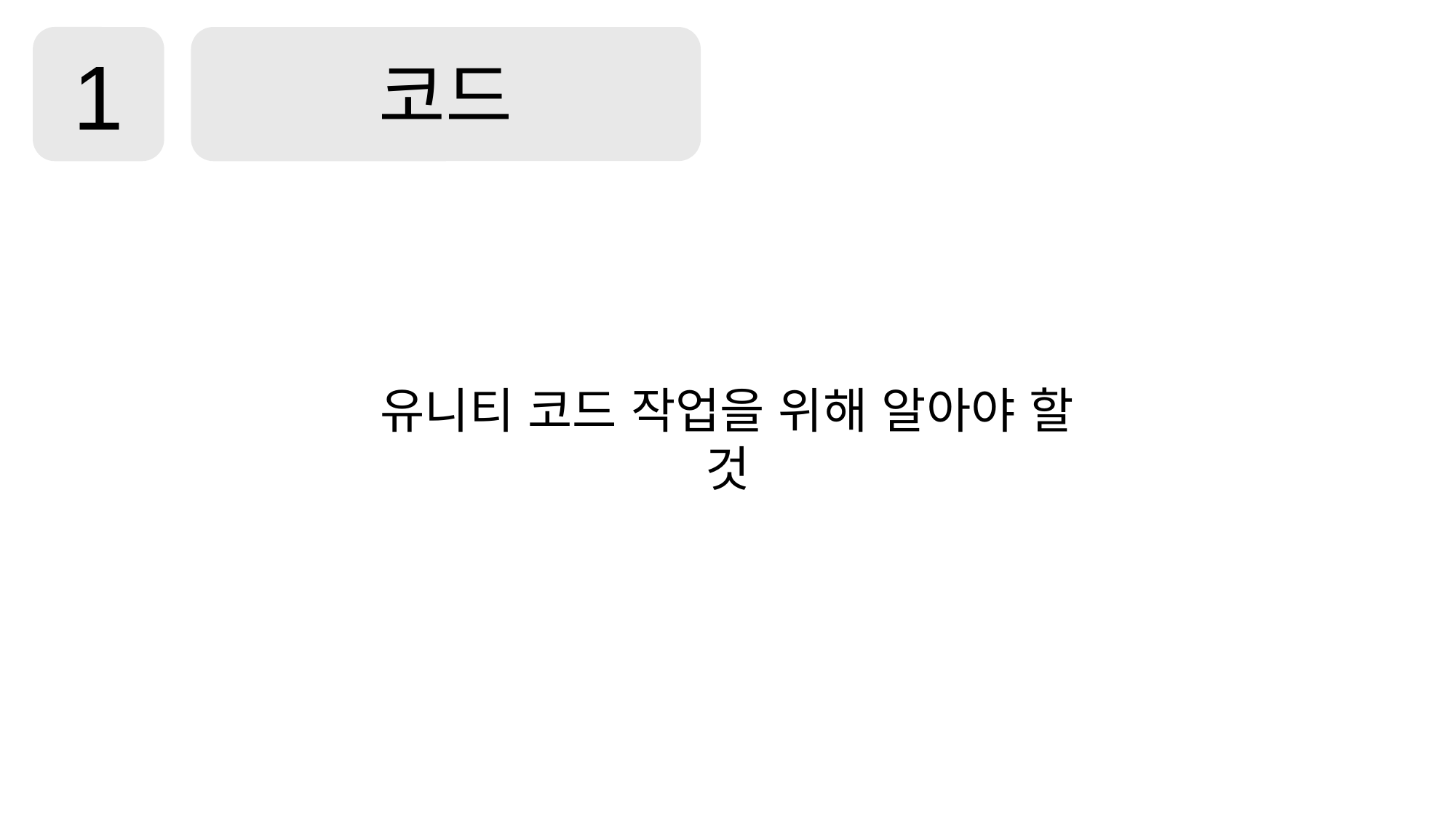

1
코드
유니티 코드 작업을 위해 알아야 할 것